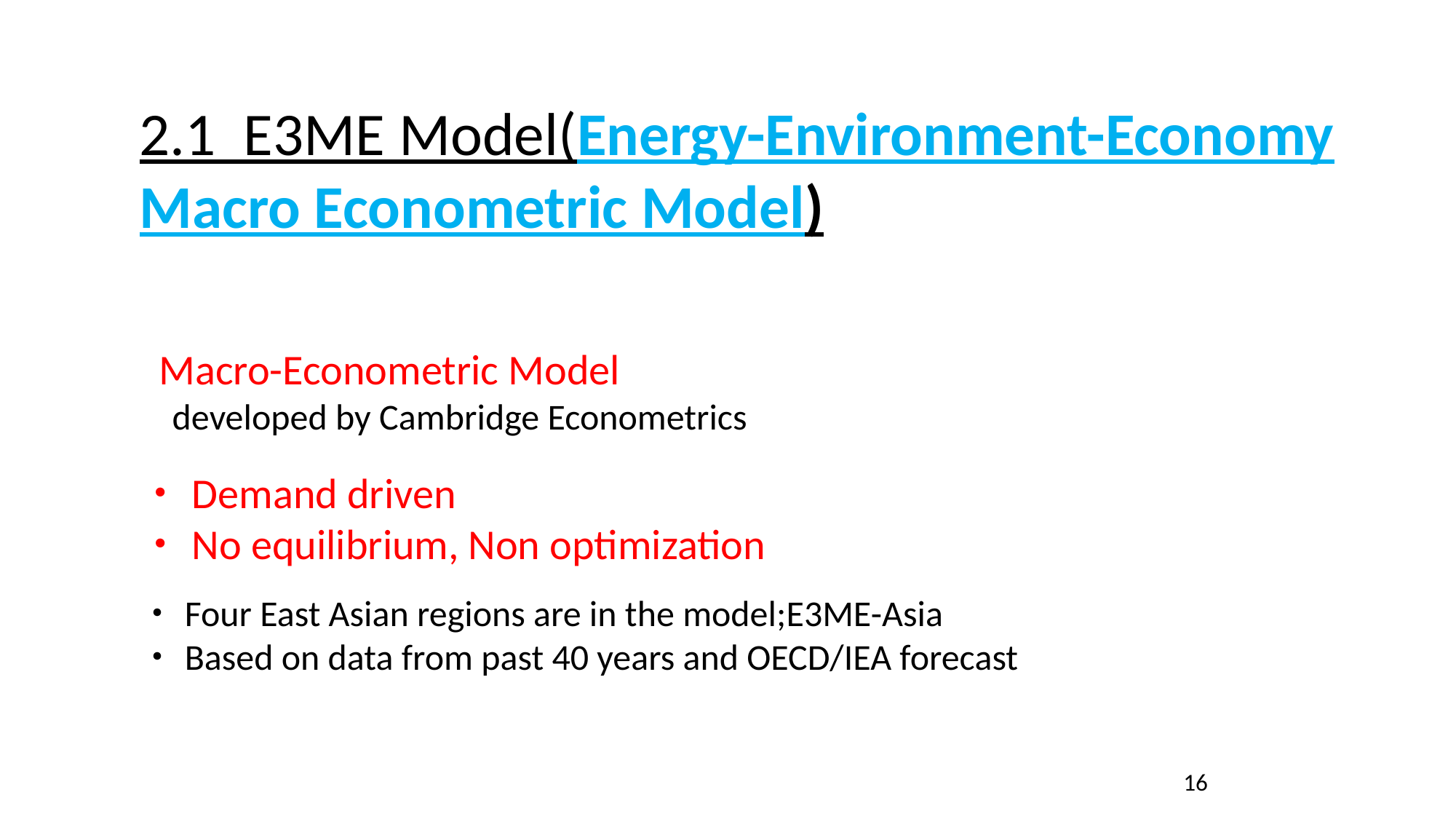

2.1  E3ME Model(Energy-Environment-Economy Macro Econometric Model)

  Macro-Econometric Model
    developed by Cambridge Econometrics

・Demand driven
・No equilibrium, Non optimization

・Four East Asian regions are in the model;E3ME-Asia
・Based on data from past 40 years and OECD/IEA forecast
16